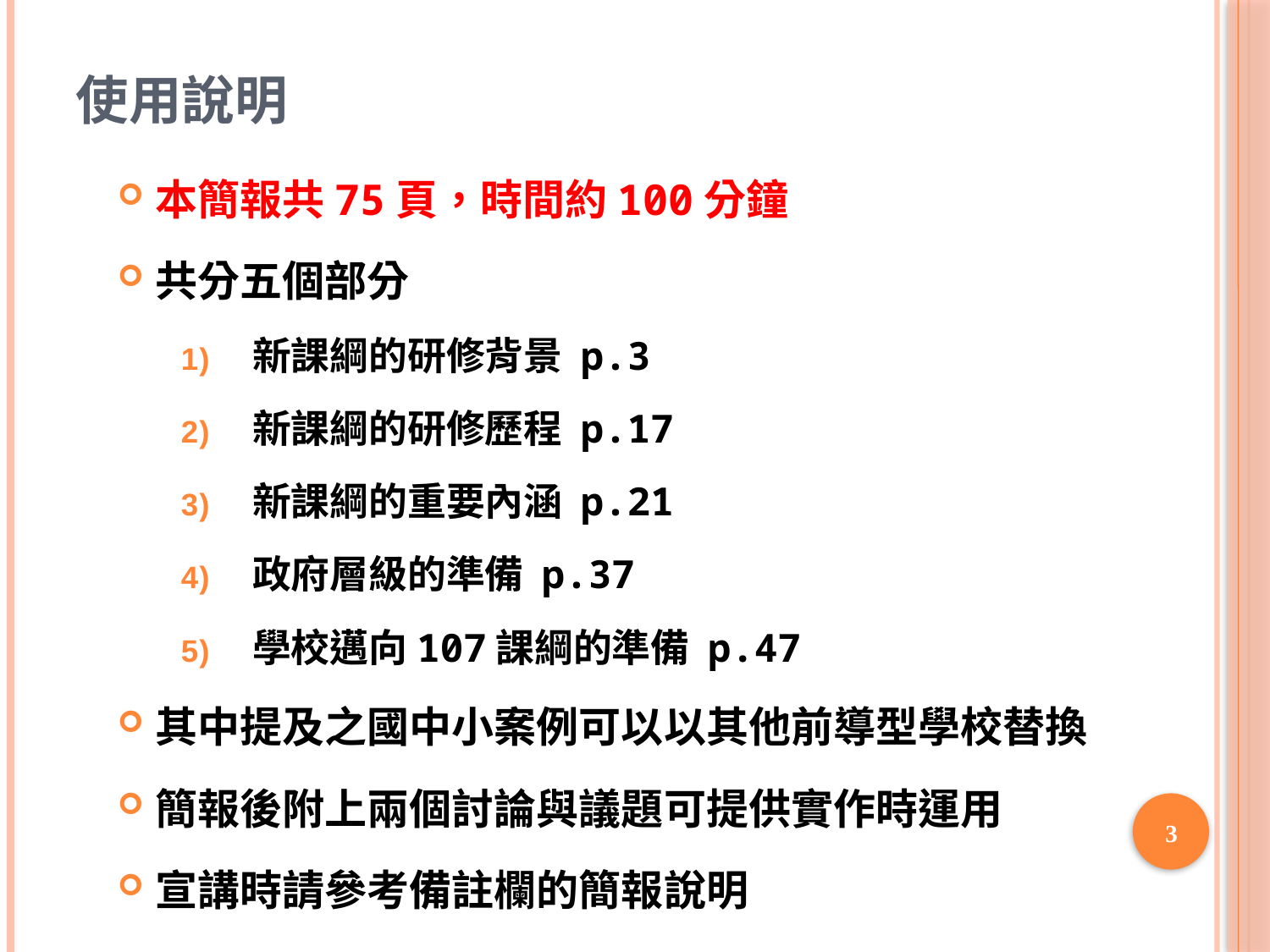

# 使用說明
本簡報共75頁，時間約100分鐘
共分五個部分
新課綱的研修背景 p.3
新課綱的研修歷程 p.17
新課綱的重要內涵 p.21
政府層級的準備 p.37
學校邁向107課綱的準備 p.47
其中提及之國中小案例可以以其他前導型學校替換
簡報後附上兩個討論與議題可提供實作時運用
宣講時請參考備註欄的簡報說明

3